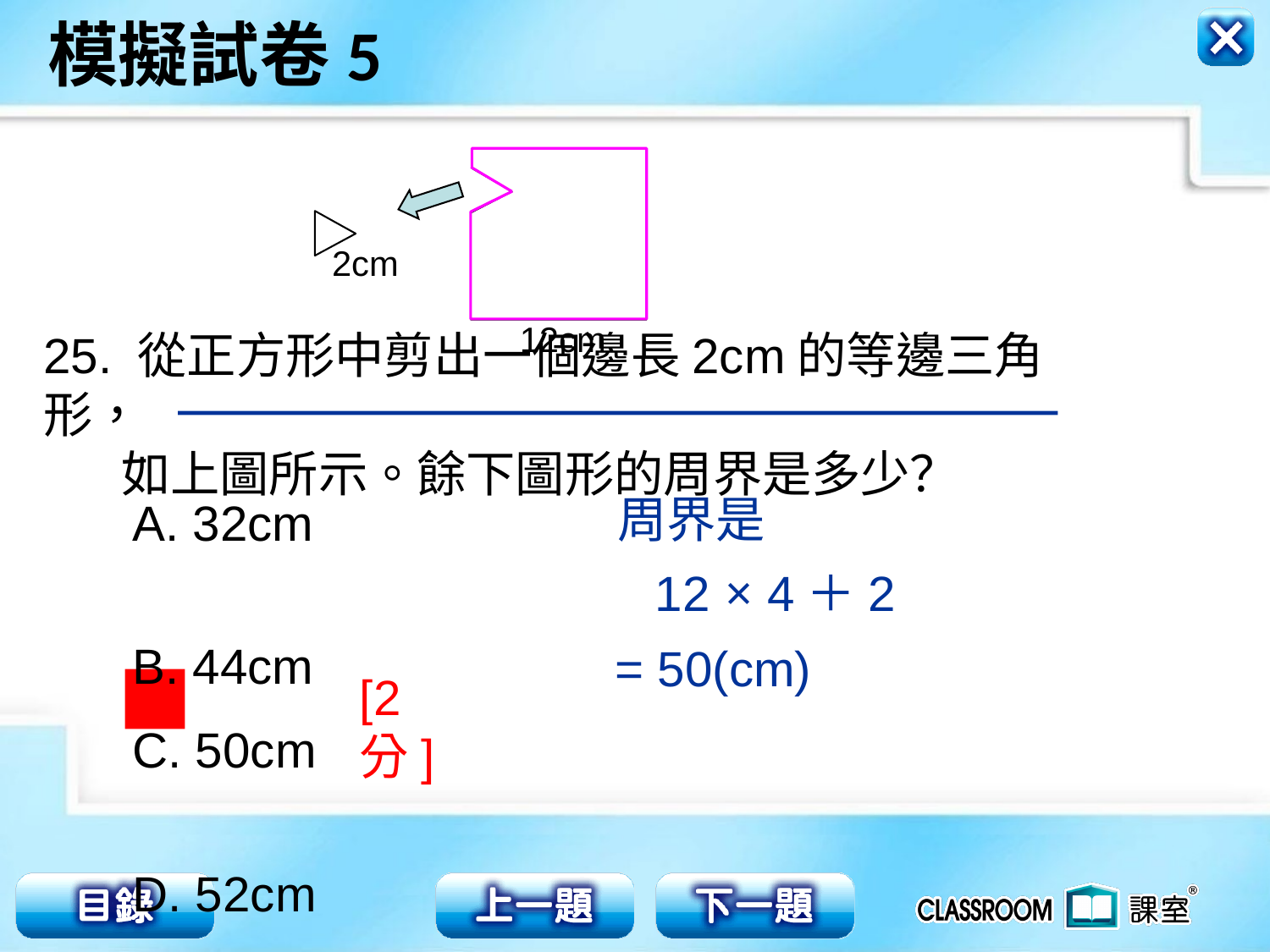

2cm
12cm
25. 從正方形中剪出一個邊長2cm的等邊三角形，
      如上圖所示。餘下圖形的周界是多少？

周界是
A. 32cm
B. 44cm
C. 50cm
D. 52cm
12 × 4＋2
= 50(cm)
[2分]